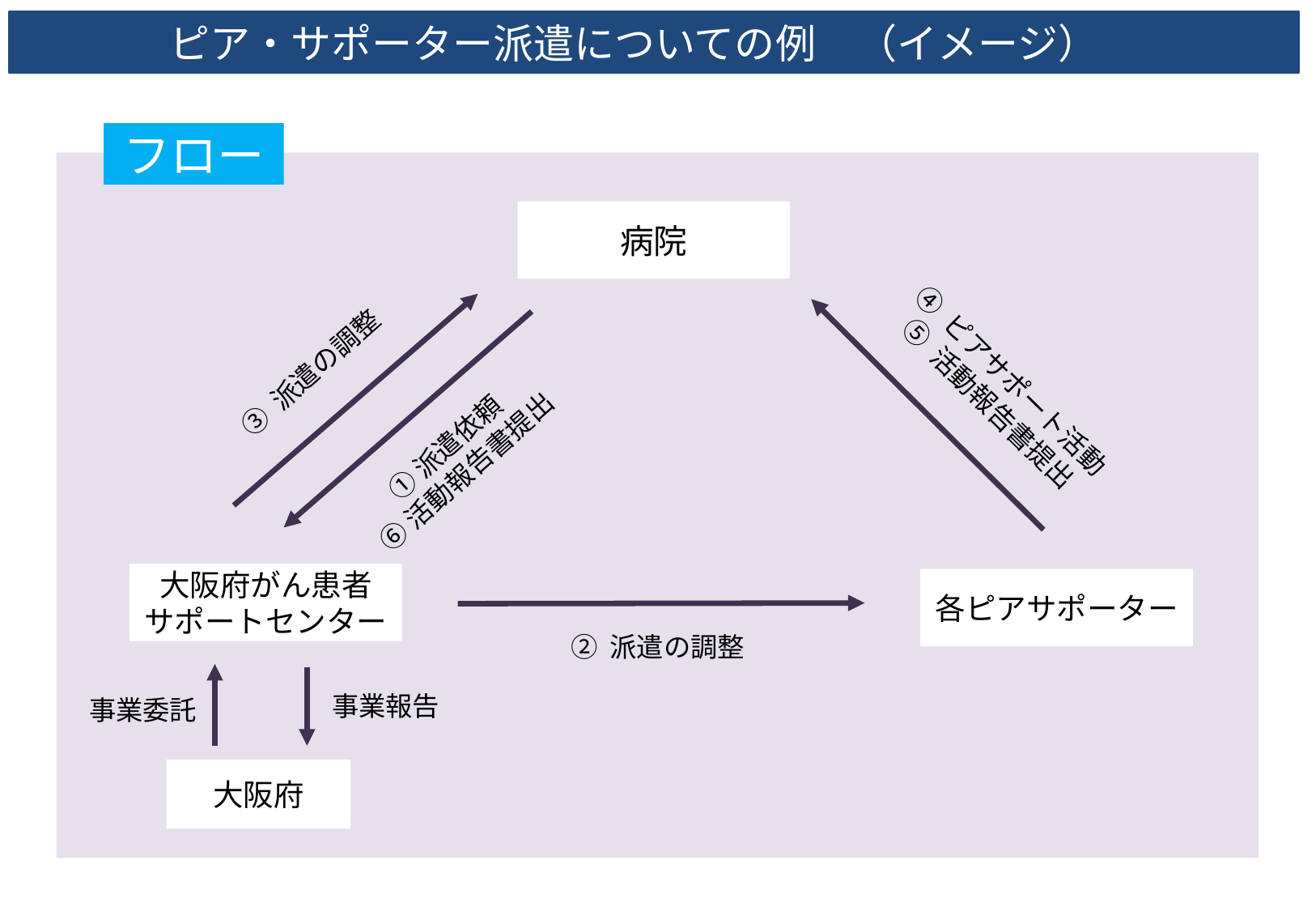

ピア・サポーター派遣についての例　（イメージ）
フロー

病院
③ 派遣の調整
④ ピアサポート活動
⑤ 活動報告書提出
①派遣依頼
⑥活動報告書提出
大阪府がん患者
サポートセンター
各ピアサポーター
② 派遣の調整
事業報告
事業委託
大阪府